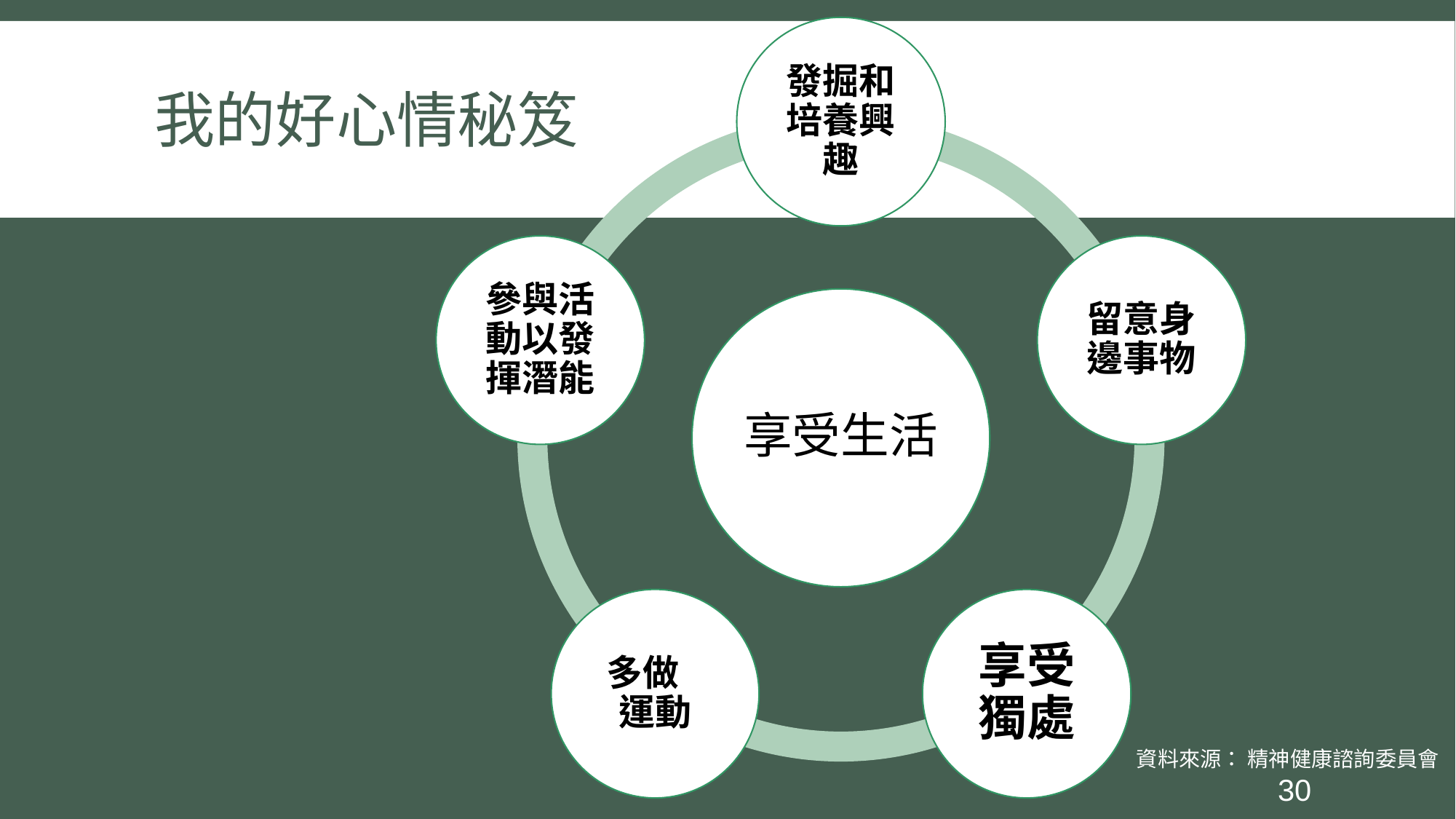

享受生活
發掘和培養興趣
留意身邊事物
享受獨處
多做    運動
參與活動以發揮潛能
# 我的好心情秘笈
資料來源： 精神健康諮詢委員會
30